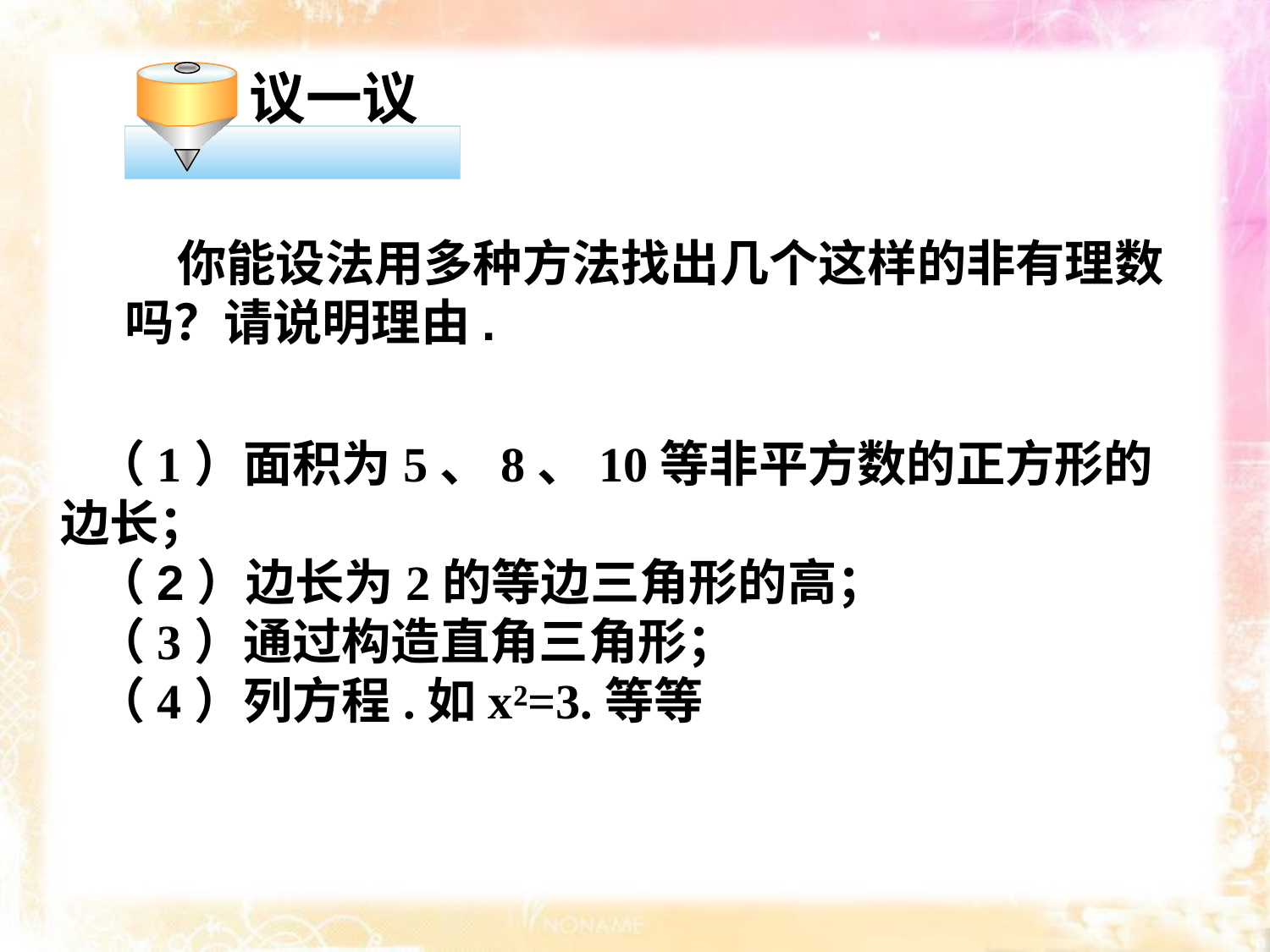

议一议

        你能设法用多种方法找出几个这样的非有理数吗？请说明理由.
（1）面积为5、8、10等非平方数的正方形的边长；
（2）边长为2的等边三角形的高；
（3）通过构造直角三角形；
（4）列方程.如x²=3.等等